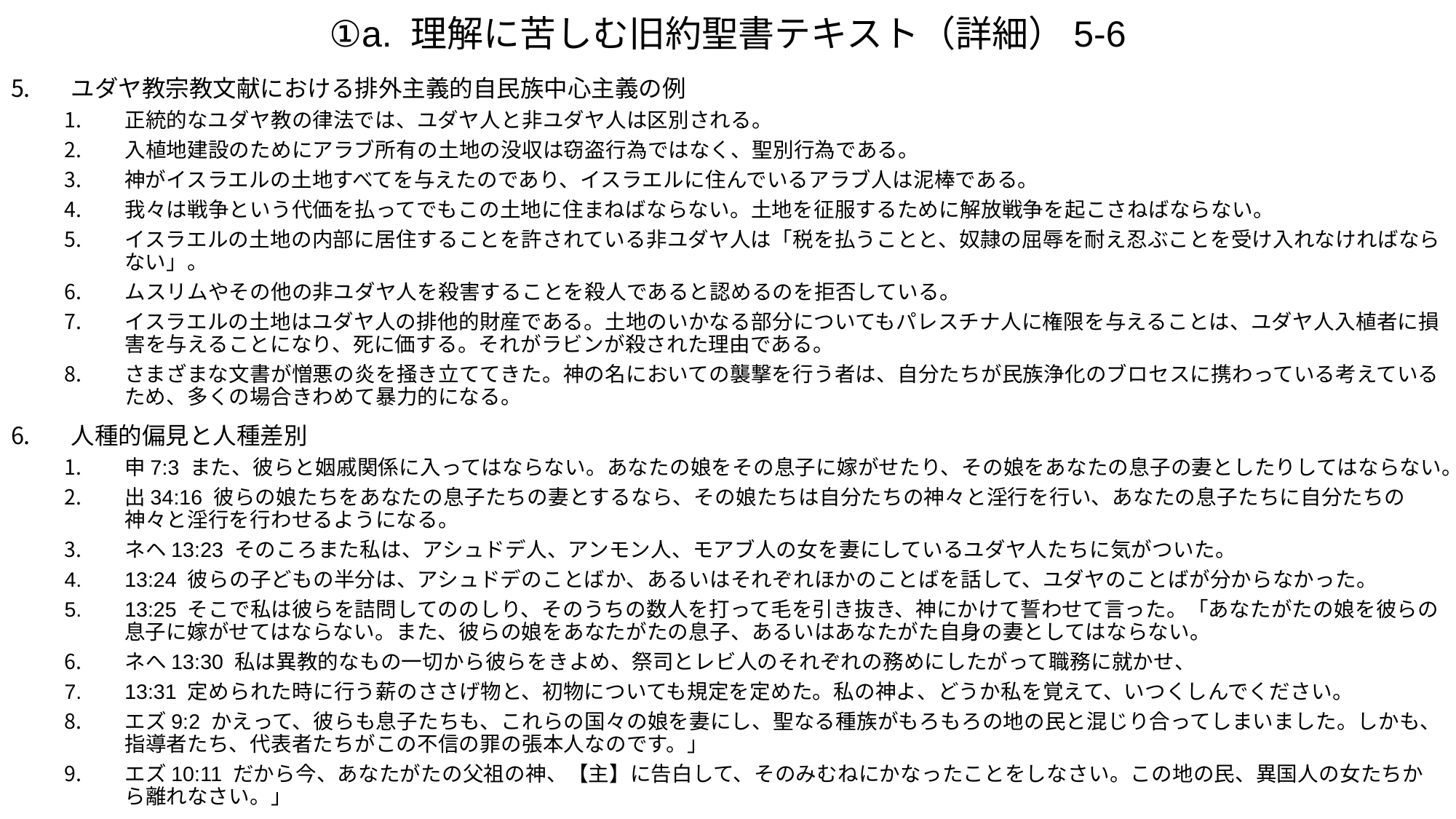

# ①a. 理解に苦しむ旧約聖書テキスト（詳細）5-6
ユダヤ教宗教文献における排外主義的自民族中心主義の例
正統的なユダヤ教の律法では、ユダヤ人と非ユダヤ人は区別される。
入植地建設のためにアラブ所有の土地の没収は窃盗行為ではなく、聖別行為である。
神がイスラエルの土地すべてを与えたのであり、イスラエルに住んでいるアラブ人は泥棒である。
我々は戦争という代価を払ってでもこの土地に住まねばならない。土地を征服するために解放戦争を起こさねばならない。
イスラエルの土地の内部に居住することを許されている非ユダヤ人は「税を払うことと、奴隷の屈辱を耐え忍ぶことを受け入れなければならない」。
ムスリムやその他の非ユダヤ人を殺害することを殺人であると認めるのを拒否している。
イスラエルの土地はユダヤ人の排他的財産である。土地のいかなる部分についてもパレスチナ人に権限を与えることは、ユダヤ人入植者に損害を与えることになり、死に価する。それがラビンが殺された理由である。
さまざまな文書が憎悪の炎を掻き立ててきた。神の名においての襲撃を行う者は、自分たちが民族浄化のブロセスに携わっている考えているため、多くの場合きわめて暴力的になる。
人種的偏見と人種差別
申7:3 また、彼らと姻戚関係に入ってはならない。あなたの娘をその息子に嫁がせたり、その娘をあなたの息子の妻としたりしてはならない。
出34:16 彼らの娘たちをあなたの息子たちの妻とするなら、その娘たちは自分たちの神々と淫行を行い、あなたの息子たちに自分たちの神々と淫行を行わせるようになる。
ネヘ13:23 そのころまた私は、アシュドデ人、アンモン人、モアブ人の女を妻にしているユダヤ人たちに気がついた。
13:24 彼らの子どもの半分は、アシュドデのことばか、あるいはそれぞれほかのことばを話して、ユダヤのことばが分からなかった。
13:25 そこで私は彼らを詰問してののしり、そのうちの数人を打って毛を引き抜き、神にかけて誓わせて言った。「あなたがたの娘を彼らの息子に嫁がせてはならない。また、彼らの娘をあなたがたの息子、あるいはあなたがた自身の妻としてはならない。
ネへ13:30 私は異教的なもの一切から彼らをきよめ、祭司とレビ人のそれぞれの務めにしたがって職務に就かせ、
13:31 定められた時に行う薪のささげ物と、初物についても規定を定めた。私の神よ、どうか私を覚えて、いつくしんでください。
エズ9:2 かえって、彼らも息子たちも、これらの国々の娘を妻にし、聖なる種族がもろもろの地の民と混じり合ってしまいました。しかも、指導者たち、代表者たちがこの不信の罪の張本人なのです。」
エズ10:11 だから今、あなたがたの父祖の神、【主】に告白して、そのみむねにかなったことをしなさい。この地の民、異国人の女たちから離れなさい。」